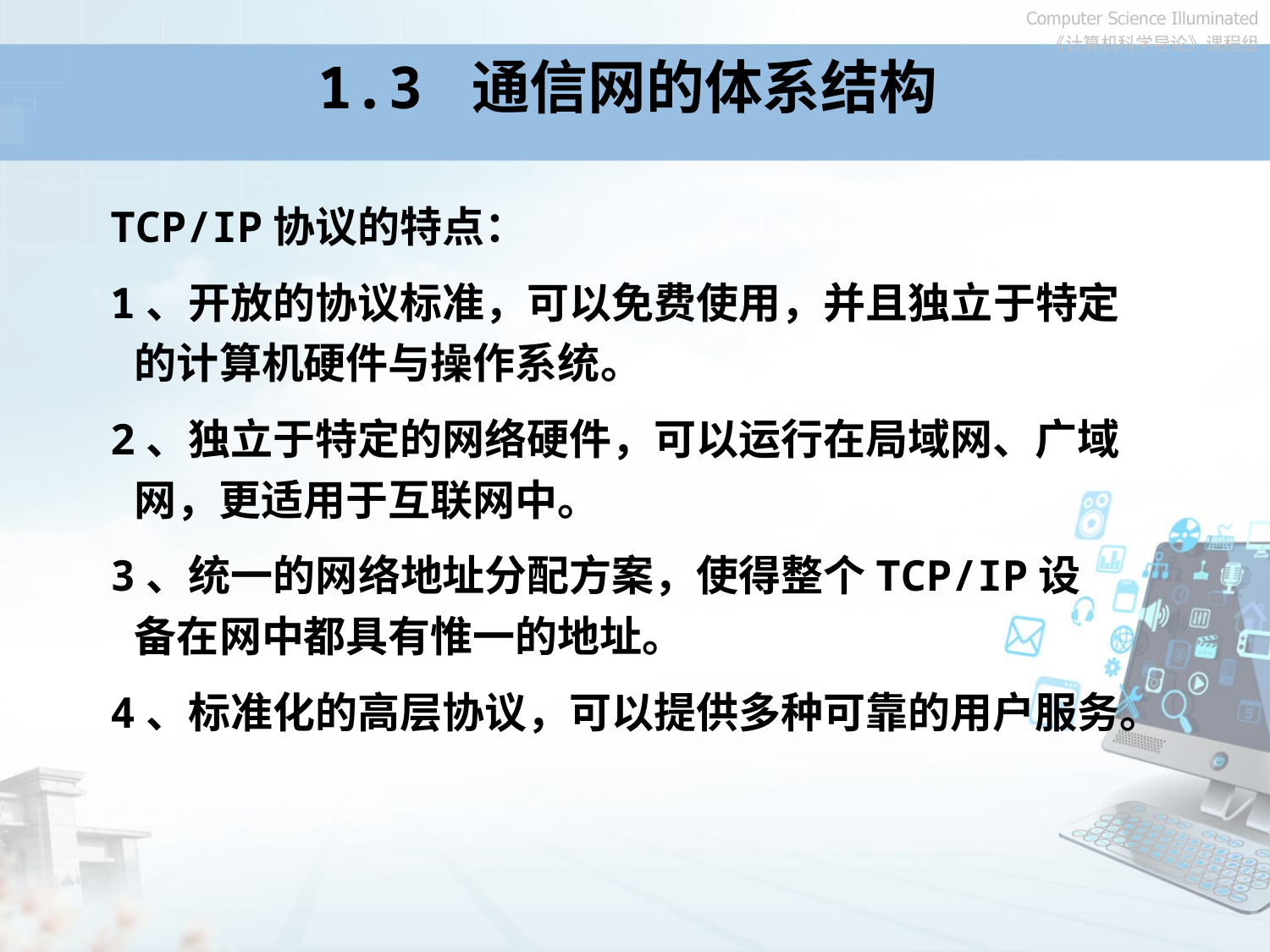

# 1.3 通信网的体系结构
TCP/IP协议的特点：
1、开放的协议标准，可以免费使用，并且独立于特定的计算机硬件与操作系统。
2、独立于特定的网络硬件，可以运行在局域网、广域网，更适用于互联网中。
3、统一的网络地址分配方案，使得整个TCP/IP设备在网中都具有惟一的地址。
4、标准化的高层协议，可以提供多种可靠的用户服务。